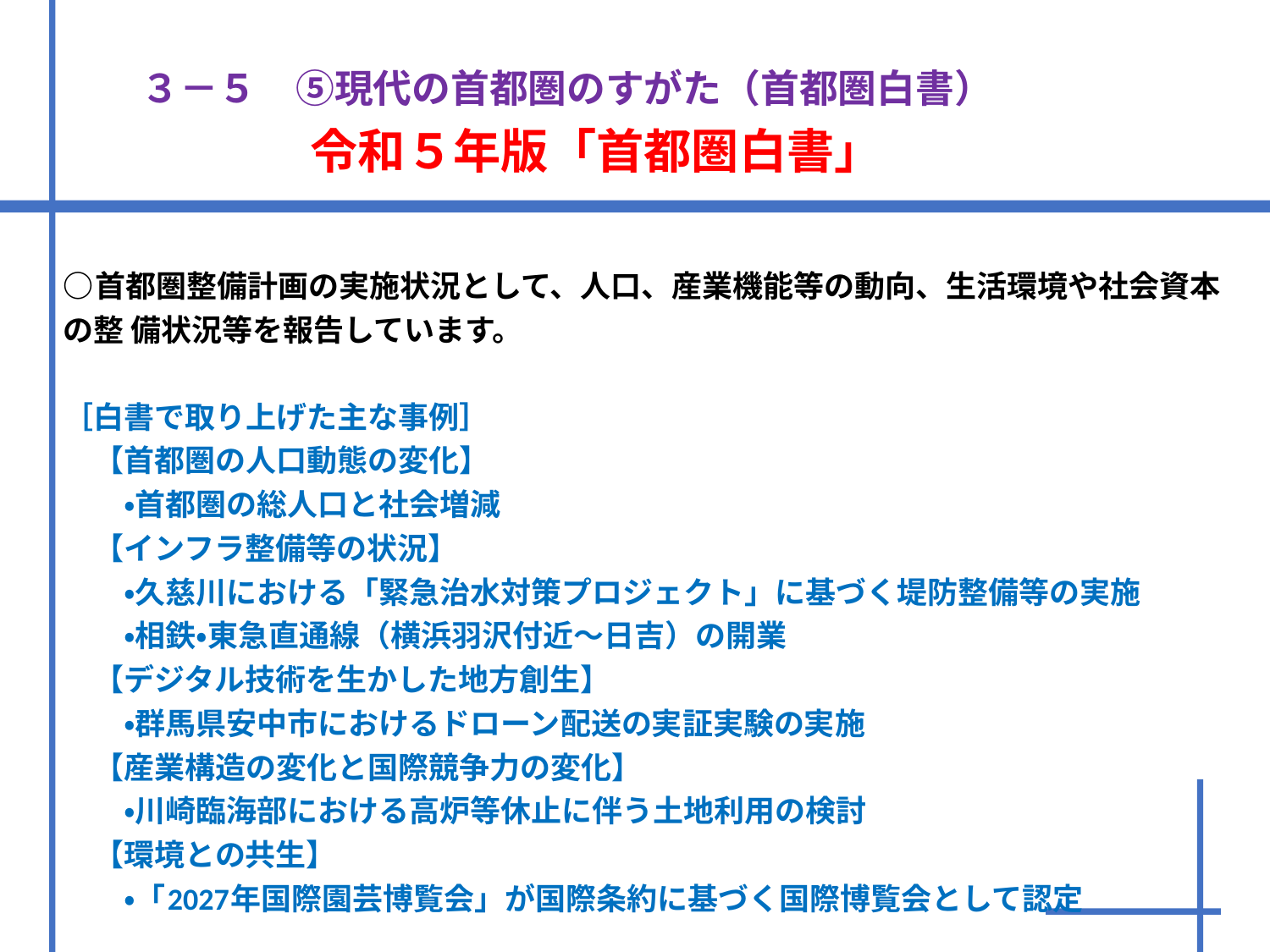

# ３－５　⑤現代の首都圏のすがた（首都圏白書）　 　　　　令和５年版「首都圏白書」

○首都圏整備計画の実施状況として、人口、産業機能等の動向、生活環境や社会資本の整 備状況等を報告しています。
［白書で取り上げた主な事例］
　【首都圏の人口動態の変化】
　　・首都圏の総人口と社会増減
　【インフラ整備等の状況】
　　・久慈川における「緊急治水対策プロジェクト」に基づく堤防整備等の実施
　　・相鉄・東急直通線（横浜羽沢付近～日吉）の開業
　【デジタル技術を生かした地方創生】
　　・群馬県安中市におけるドローン配送の実証実験の実施
　【産業構造の変化と国際競争力の変化】
　　・川崎臨海部における高炉等休止に伴う土地利用の検討
　【環境との共生】
　　・「2027年国際園芸博覧会」が国際条約に基づく国際博覧会として認定